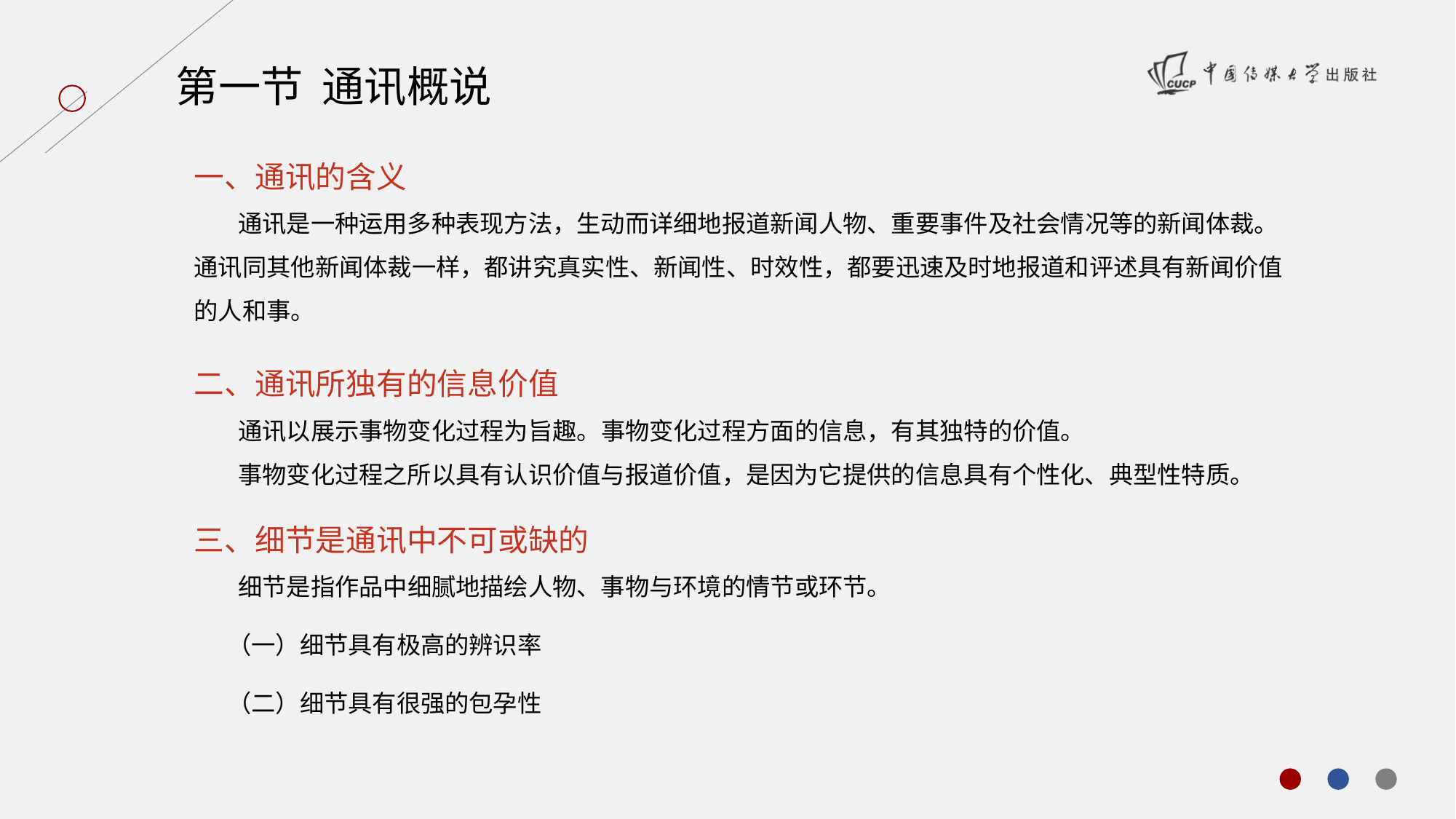

第一节  通讯概说

一、通讯的含义
       通讯是一种运用多种表现方法，生动而详细地报道新闻人物、重要事件及社会情况等的新闻体裁。通讯同其他新闻体裁一样，都讲究真实性、新闻性、时效性，都要迅速及时地报道和评述具有新闻价值的人和事。

二、通讯所独有的信息价值
       通讯以展示事物变化过程为旨趣。事物变化过程方面的信息，有其独特的价值。
       事物变化过程之所以具有认识价值与报道价值，是因为它提供的信息具有个性化、典型性特质。

三、细节是通讯中不可或缺的

       细节是指作品中细腻地描绘人物、事物与环境的情节或环节。

     （一）细节具有极高的辨识率

     （二）细节具有很强的包孕性